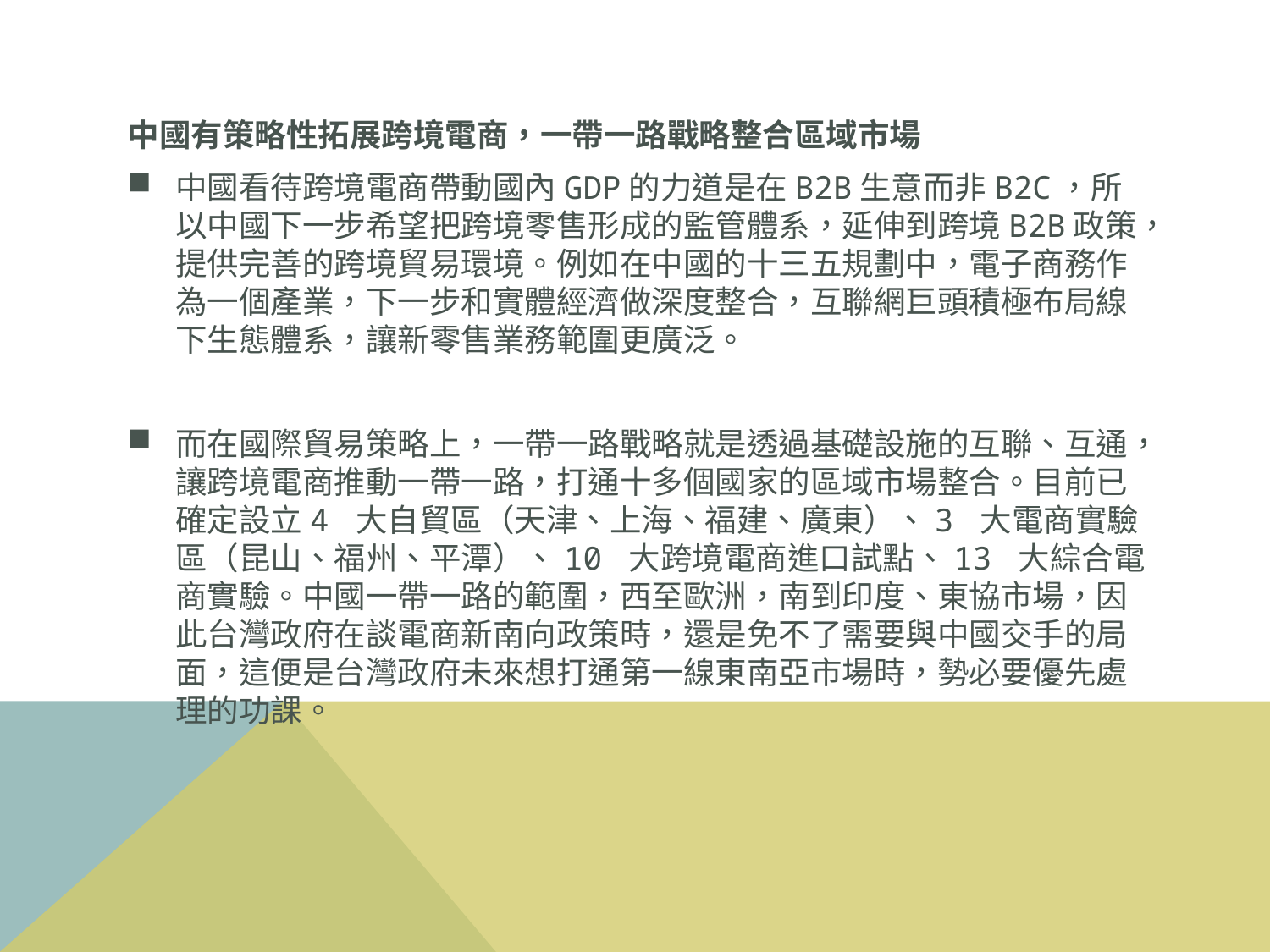

中國有策略性拓展跨境電商，一帶一路戰略整合區域市場
中國看待跨境電商帶動國內GDP的力道是在B2B生意而非B2C，所以中國下一步希望把跨境零售形成的監管體系，延伸到跨境B2B政策，提供完善的跨境貿易環境。例如在中國的十三五規劃中，電子商務作為一個產業，下一步和實體經濟做深度整合，互聯網巨頭積極布局線下生態體系，讓新零售業務範圍更廣泛。

而在國際貿易策略上，一帶一路戰略就是透過基礎設施的互聯、互通，讓跨境電商推動一帶一路，打通十多個國家的區域市場整合。目前已確定設立4 大自貿區（天津、上海、福建、廣東）、3 大電商實驗區（昆山、福州、平潭）、10 大跨境電商進口試點、13 大綜合電商實驗。中國一帶一路的範圍，西至歐洲，南到印度、東協市場，因此台灣政府在談電商新南向政策時，還是免不了需要與中國交手的局面，這便是台灣政府未來想打通第一線東南亞市場時，勢必要優先處理的功課。